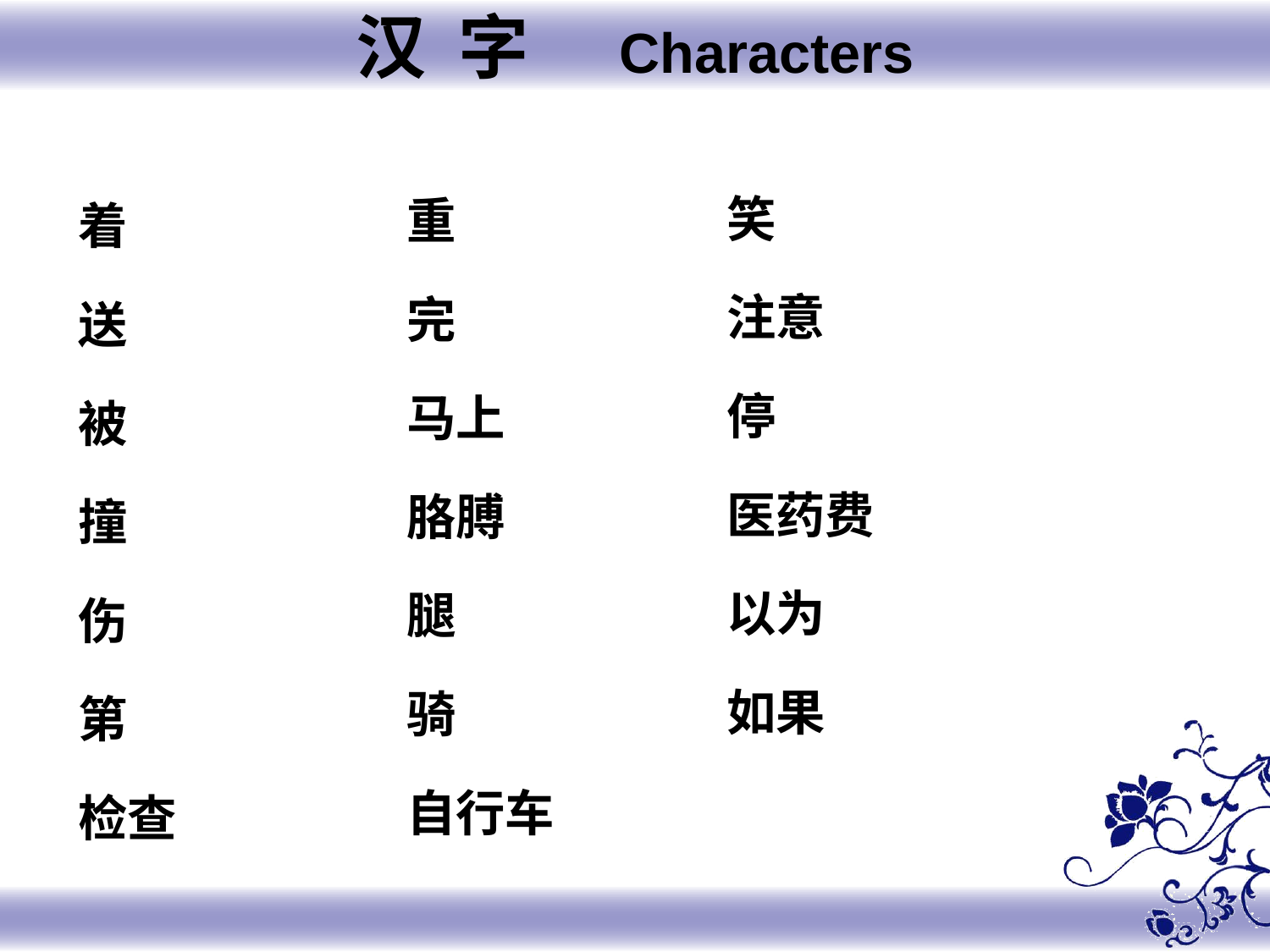

汉  字     Characters
笑
注意
停
医药费
以为
如果
重
完
马上
胳膊
腿
骑
自行车
着
送
被
撞
伤
第
检查